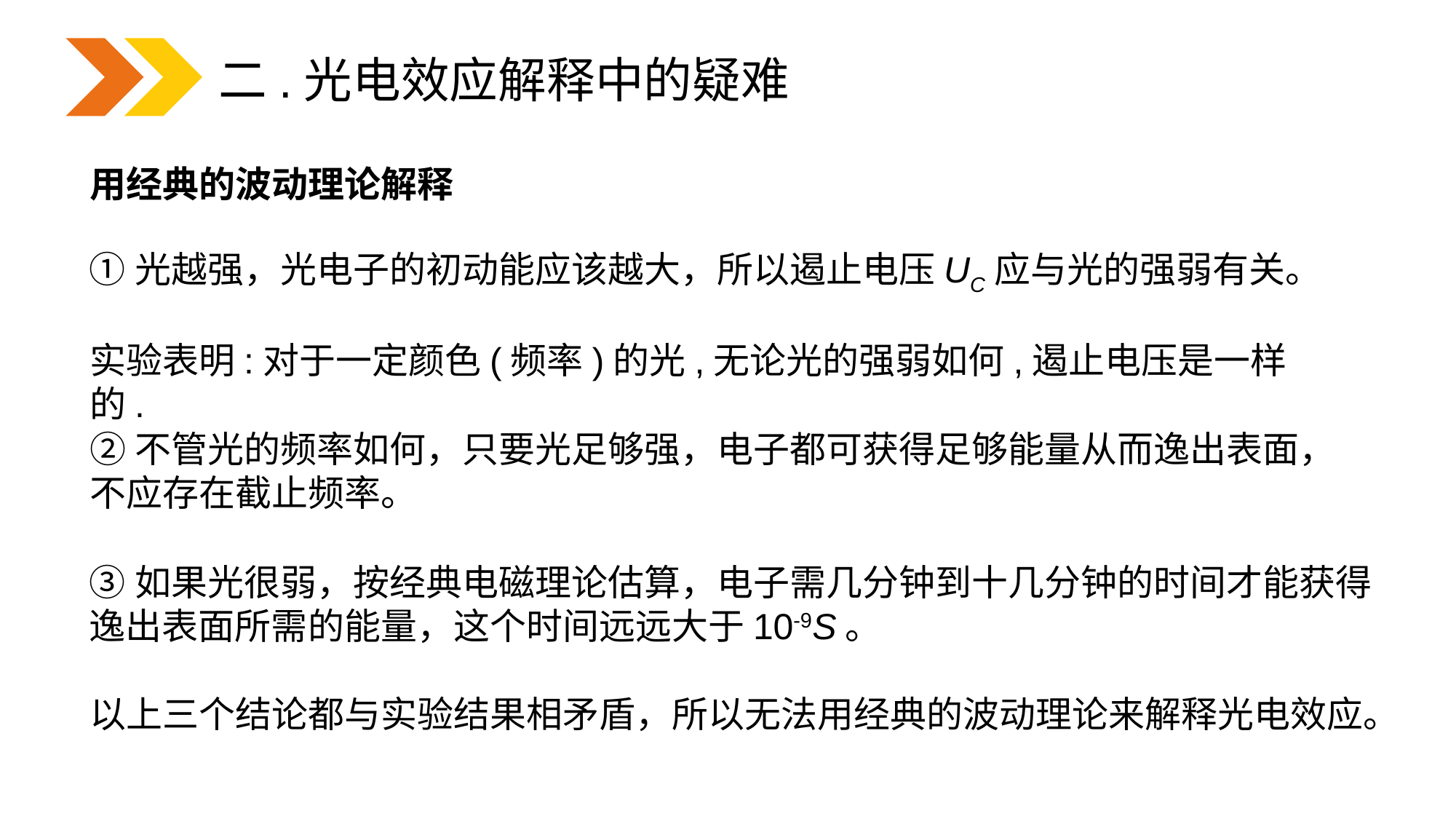

二.光电效应解释中的疑难
用经典的波动理论解释
①光越强，光电子的初动能应该越大，所以遏止电压UC应与光的强弱有关。
实验表明:对于一定颜色(频率)的光,无论光的强弱如何,遏止电压是一样的.
②不管光的频率如何，只要光足够强，电子都可获得足够能量从而逸出表面，不应存在截止频率。
③如果光很弱，按经典电磁理论估算，电子需几分钟到十几分钟的时间才能获得逸出表面所需的能量，这个时间远远大于10-9S。
以上三个结论都与实验结果相矛盾，所以无法用经典的波动理论来解释光电效应。